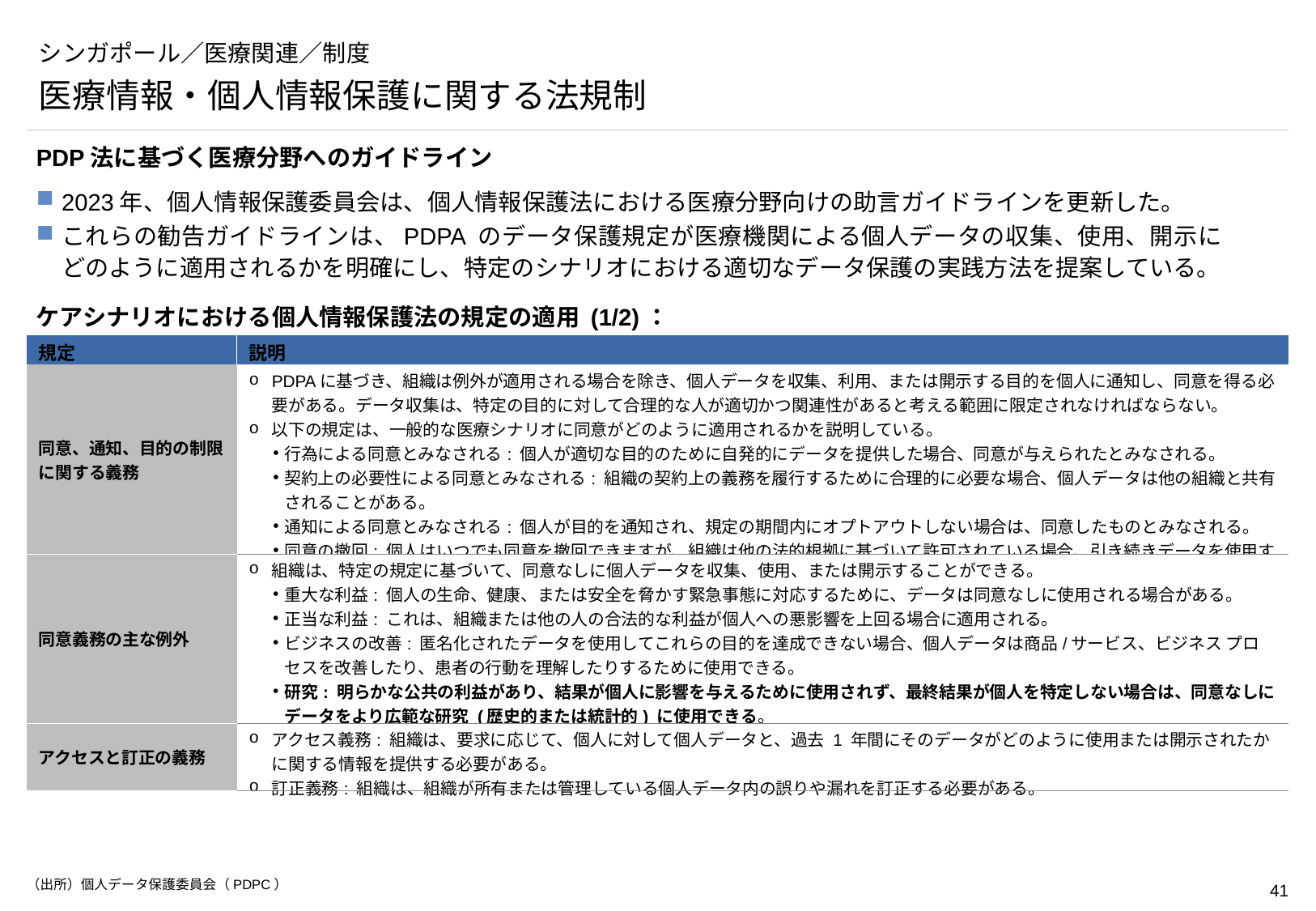

# シンガポール／医療関連／制度
医療情報・個人情報保護に関する法規制
PDP法に基づく医療分野へのガイドライン
2023年、個人情報保護委員会は、個人情報保護法における医療分野向けの助言ガイドラインを更新した。
これらの勧告ガイドラインは、PDPA のデータ保護規定が医療機関による個人データの収集、使用、開示にどのように適用されるかを明確にし、特定のシナリオにおける適切なデータ保護の実践方法を提案している。
ケアシナリオにおける個人情報保護法の規定の適用 (1/2)：
| 規定 | 説明 |
| --- | --- |
| 同意、通知、目的の制限に関する義務 | PDPAに基づき、組織は例外が適用される場合を除き、個人データを収集、利用、または開示する目的を個人に通知し、同意を得る必要がある。データ収集は、特定の目的に対して合理的な人が適切かつ関連性があると考える範囲に限定されなければならない。 以下の規定は、一般的な医療シナリオに同意がどのように適用されるかを説明している。 行為による同意とみなされる: 個人が適切な目的のために自発的にデータを提供した場合、同意が与えられたとみなされる。 契約上の必要性による同意とみなされる: 組織の契約上の義務を履行するために合理的に必要な場合、個人データは他の組織と共有されることがある。 通知による同意とみなされる: 個人が目的を通知され、規定の期間内にオプトアウトしない場合は、同意したものとみなされる。 同意の撤回: 個人はいつでも同意を撤回できますが、組織は他の法的根拠に基づいて許可されている場合、引き続きデータを使用することができる。 |
| 同意義務の主な例外 | 組織は、特定の規定に基づいて、同意なしに個人データを収集、使用、または開示することができる。 重大な利益: 個人の生命、健康、または安全を脅かす緊急事態に対応するために、データは同意なしに使用される場合がある。 正当な利益: これは、組織または他の人の合法的な利益が個人への悪影響を上回る場合に適用される。 ビジネスの改善: 匿名化されたデータを使用してこれらの目的を達成できない場合、個人データは商品/サービス、ビジネス プロセスを改善したり、患者の行動を理解したりするために使用できる。 研究: 明らかな公共の利益があり、結果が個人に影響を与えるために使用されず、最終結果が個人を特定しない場合は、同意なしにデータをより広範な研究 (歴史的または統計的) に使用できる。 事業資産取引: 患者データは、事業資産取引の一環として後継者と共有される場合がある。 |
| アクセスと訂正の義務 | アクセス義務: 組織は、要求に応じて、個人に対して個人データと、過去 1 年間にそのデータがどのように使用または開示されたかに関する情報を提供する必要がある。 訂正義務: 組織は、組織が所有または管理している個人データ内の誤りや漏れを訂正する必要がある。 |
（出所）個人データ保護委員会（PDPC）